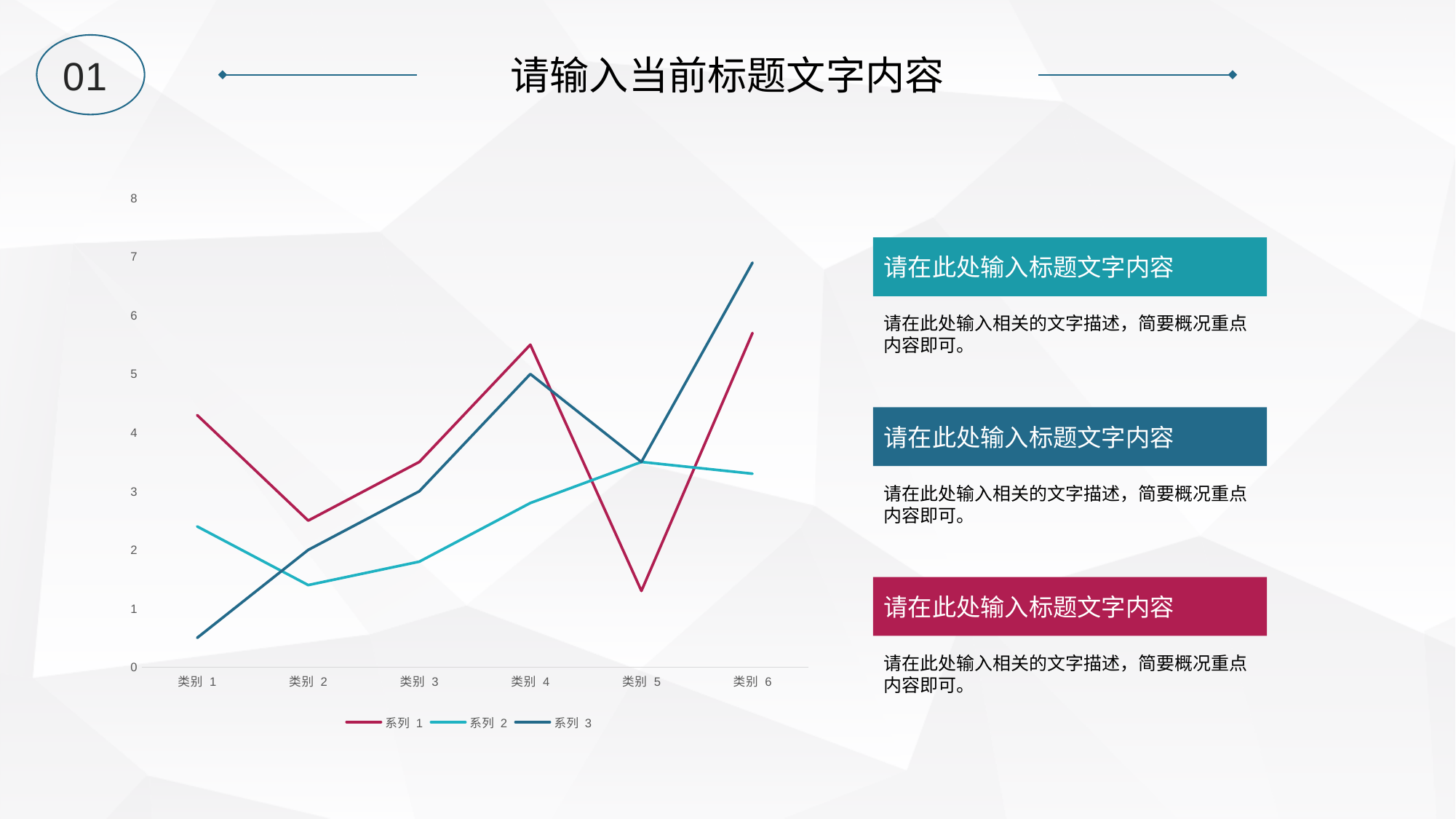

01
请输入当前标题文字内容

### Chart

| Category | 系列 1 | 系列 2 | 系列 3 |
|---|---|---|---|
| 类别 1 | 4.3 | 2.4 | 0.5 |
| 类别 2 | 2.5 | 1.4 | 2.0 |
| 类别 3 | 3.5 | 1.8 | 3.0 |
| 类别 4 | 5.5 | 2.8 | 5.0 |
| 类别 5 | 1.3 | 3.5 | 3.5 |
| 类别 6 | 5.7 | 3.3 | 6.9 |
请在此处输入标题文字内容
请在此处输入相关的文字描述，简要概况重点内容即可。
请在此处输入标题文字内容
请在此处输入相关的文字描述，简要概况重点内容即可。
请在此处输入标题文字内容
请在此处输入相关的文字描述，简要概况重点内容即可。